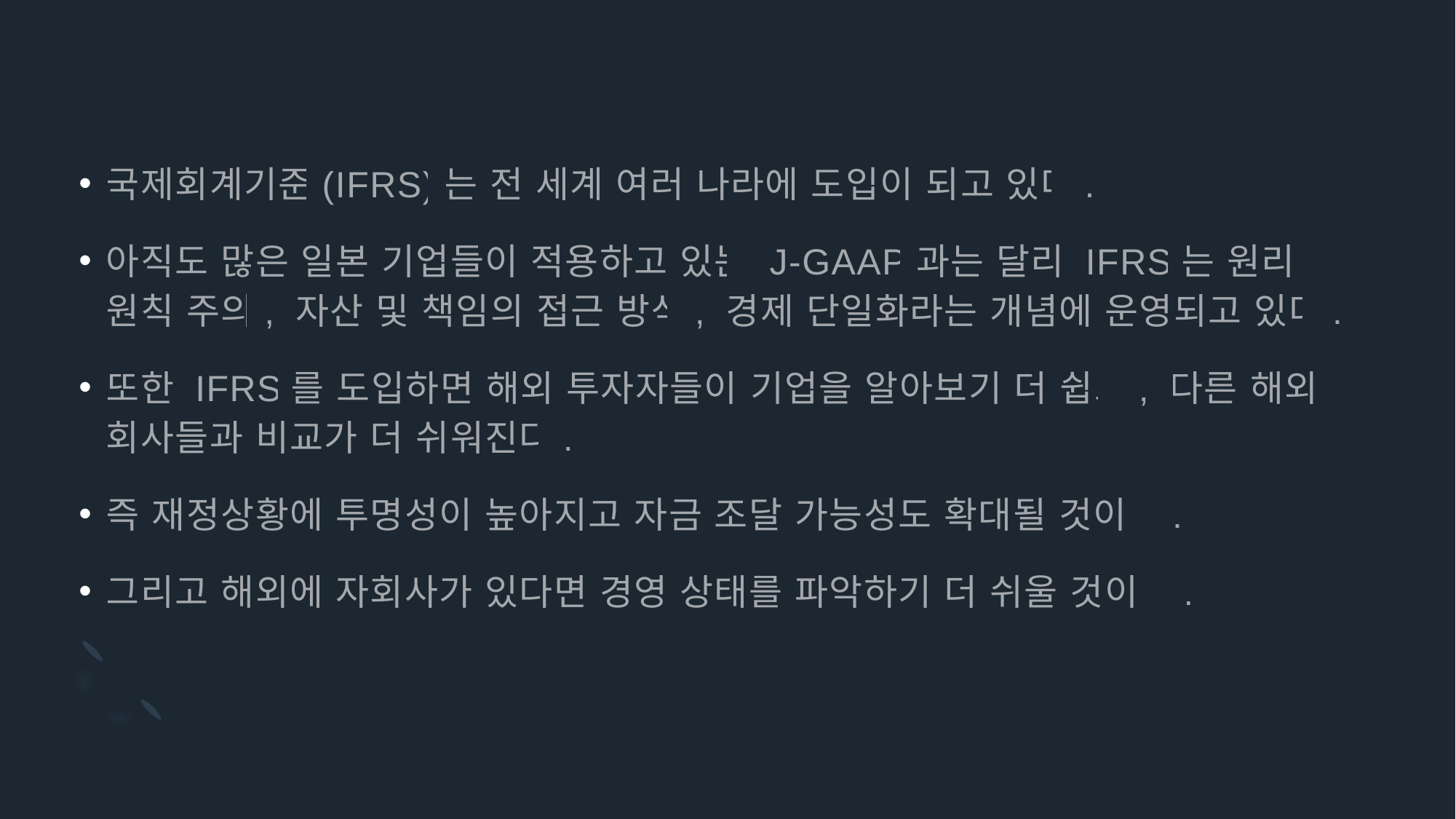

국제회계기준(IFRS)는 전 세계 여러 나라에 도입이 되고 있다.
아직도 많은 일본 기업들이 적용하고 있는 J-GAAP과는 달리 IFRS는 원리 원칙 주의, 자산 및 책임의 접근 방식, 경제 단일화라는 개념에 운영되고 있다.
또한 IFRS를 도입하면 해외 투자자들이 기업을 알아보기 더 쉽고, 다른 해외 회사들과 비교가 더 쉬워진다.
즉 재정상황에 투명성이 높아지고 자금 조달 가능성도 확대될 것이다.
그리고 해외에 자회사가 있다면 경영 상태를 파악하기 더 쉬울 것이다.